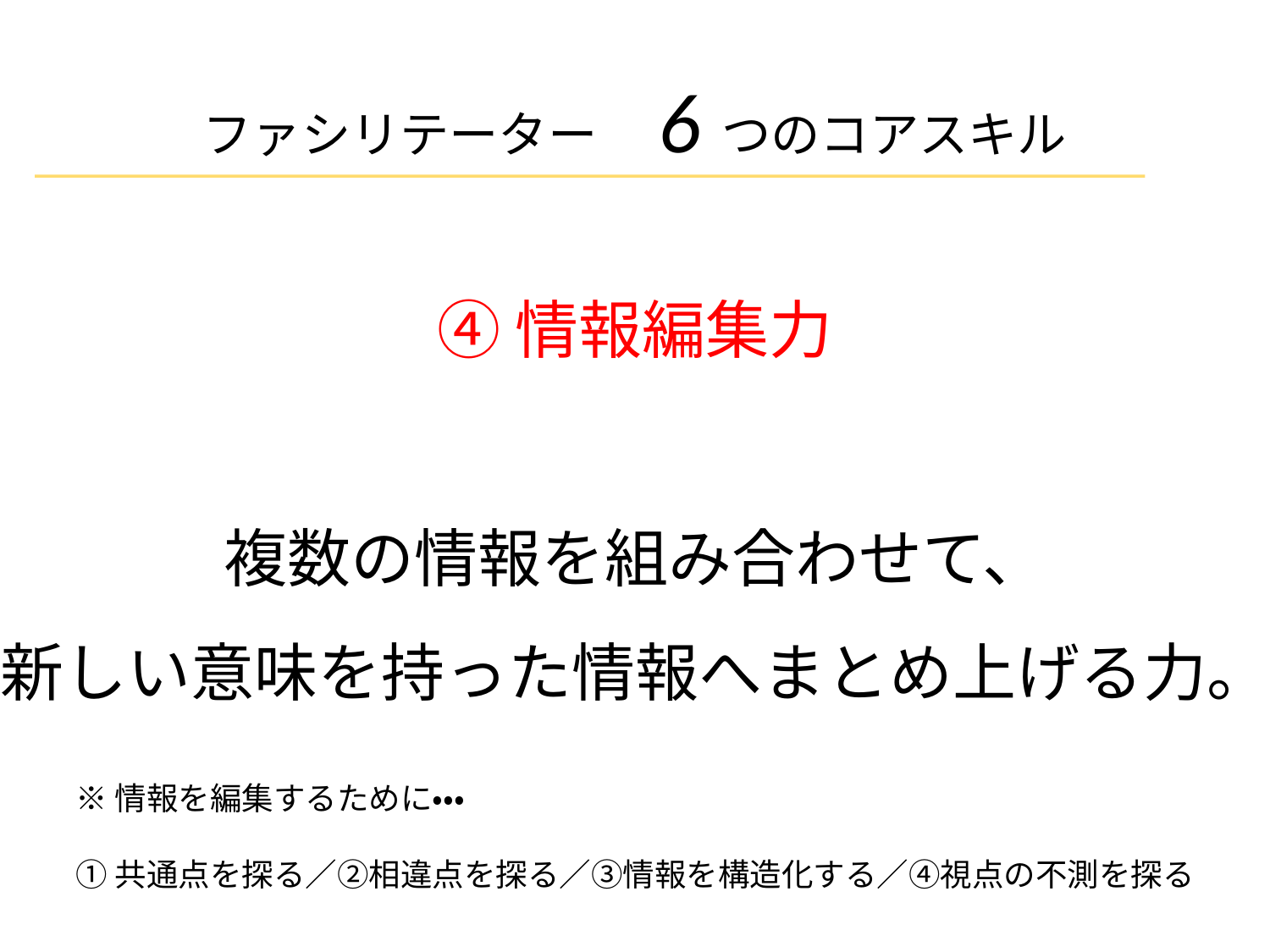

ファシリテーター　6つのコアスキル
④情報編集力

複数の情報を組み合わせて、
新しい意味を持った情報へまとめ上げる力。
※情報を編集するために・・・

①共通点を探る／②相違点を探る／③情報を構造化する／④視点の不測を探る